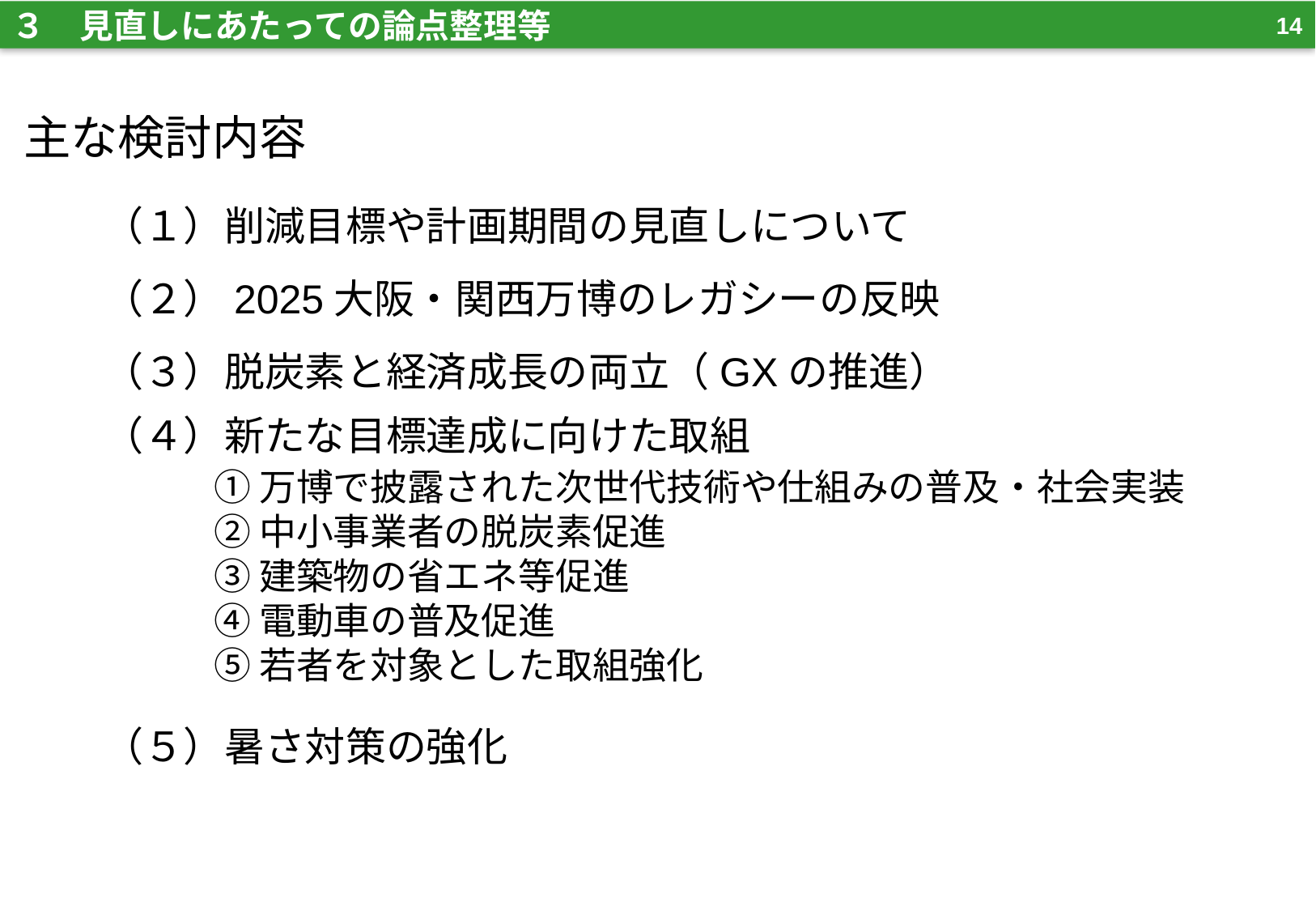

３　見直しにあたっての論点整理等
14
主な検討内容
（１）削減目標や計画期間の見直しについて
（２）2025大阪・関西万博のレガシーの反映
（３）脱炭素と経済成長の両立（GXの推進）
（４）新たな目標達成に向けた取組
　　　① 万博で披露された次世代技術や仕組みの普及・社会実装
　　　② 中小事業者の脱炭素促進
　　　③ 建築物の省エネ等促進
　　　④ 電動車の普及促進
　　　⑤ 若者を対象とした取組強化
（５）暑さ対策の強化